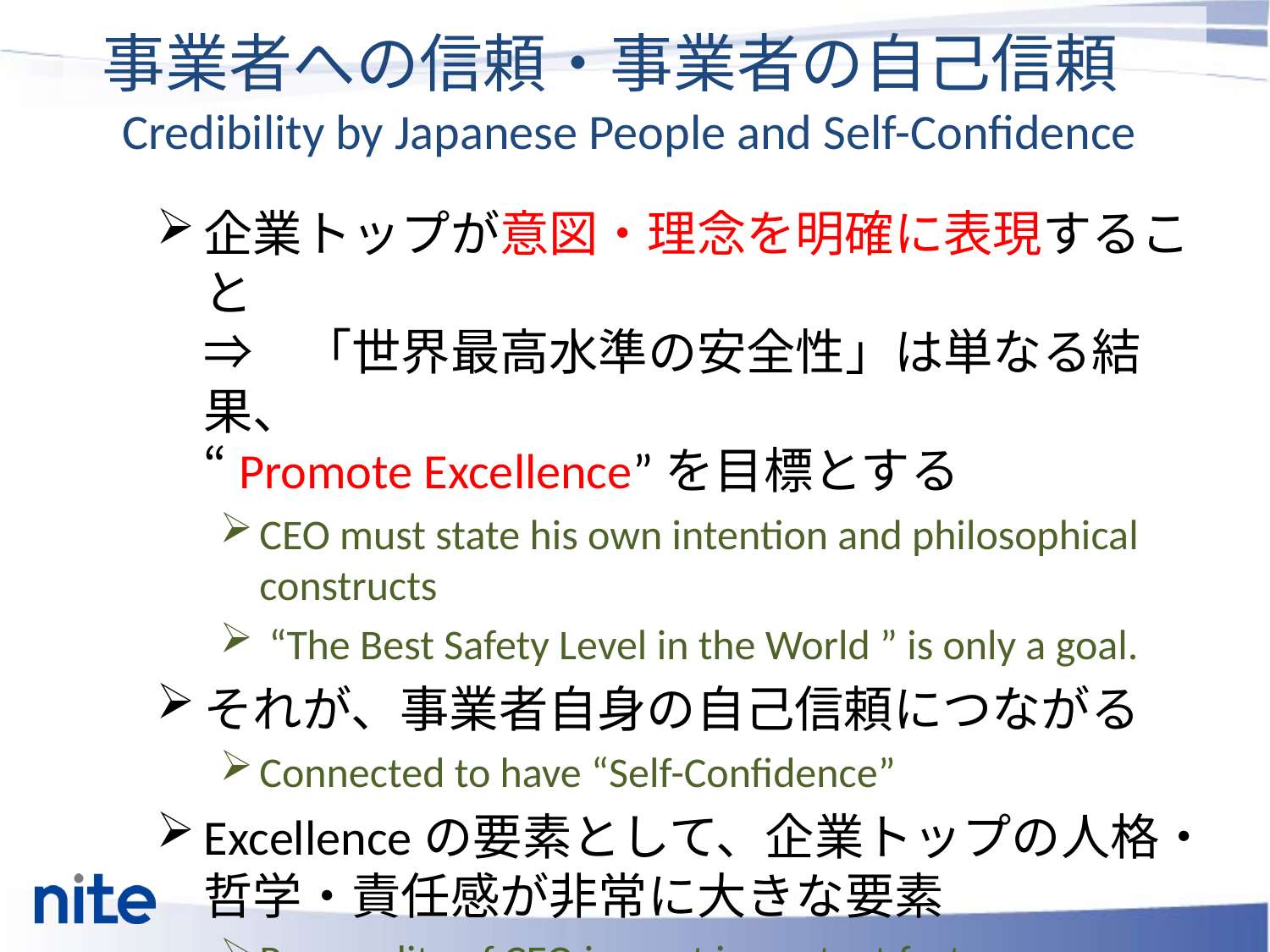

# 事業者への信頼・事業者の自己信頼　 Credibility by Japanese People and Self-Confidence
企業トップが意図・理念を明確に表現すること　
⇒　「世界最高水準の安全性」は単なる結果、
“Promote Excellence”を目標とする
CEO must state his own intention and philosophical constructs
 “The Best Safety Level in the World ” is only a goal.
それが、事業者自身の自己信頼につながる
Connected to have “Self-Confidence”
Excellenceの要素として、企業トップの人格・哲学・責任感が非常に大きな要素
Personality of CEO is most important factor.